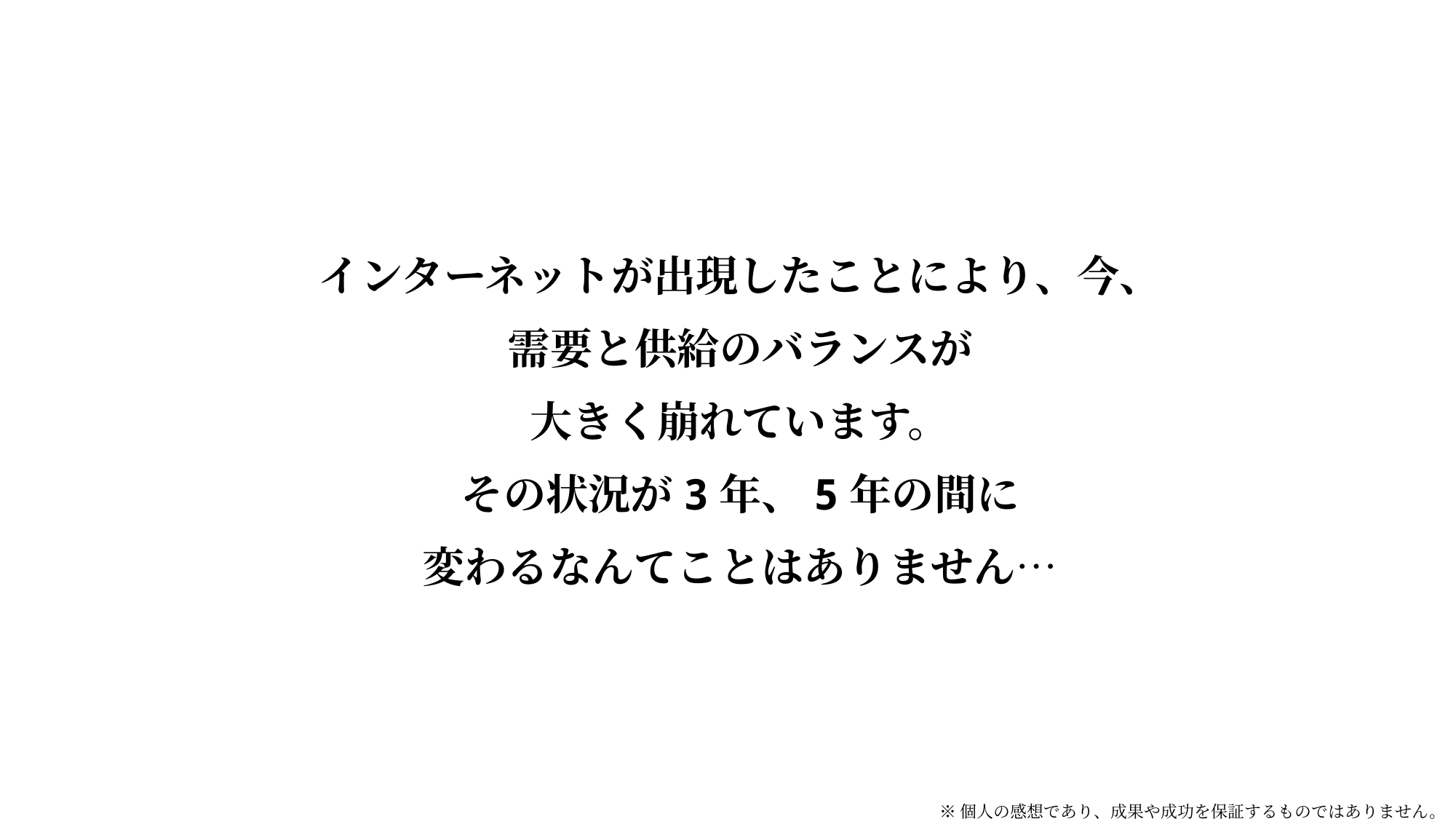

インターネットが出現したことにより、今、
需要と供給のバランスが
大きく崩れています。
その状況が3年、5年の間に
変わるなんてことはありません…
※個人の感想であり、成果や成功を保証するものではありません。